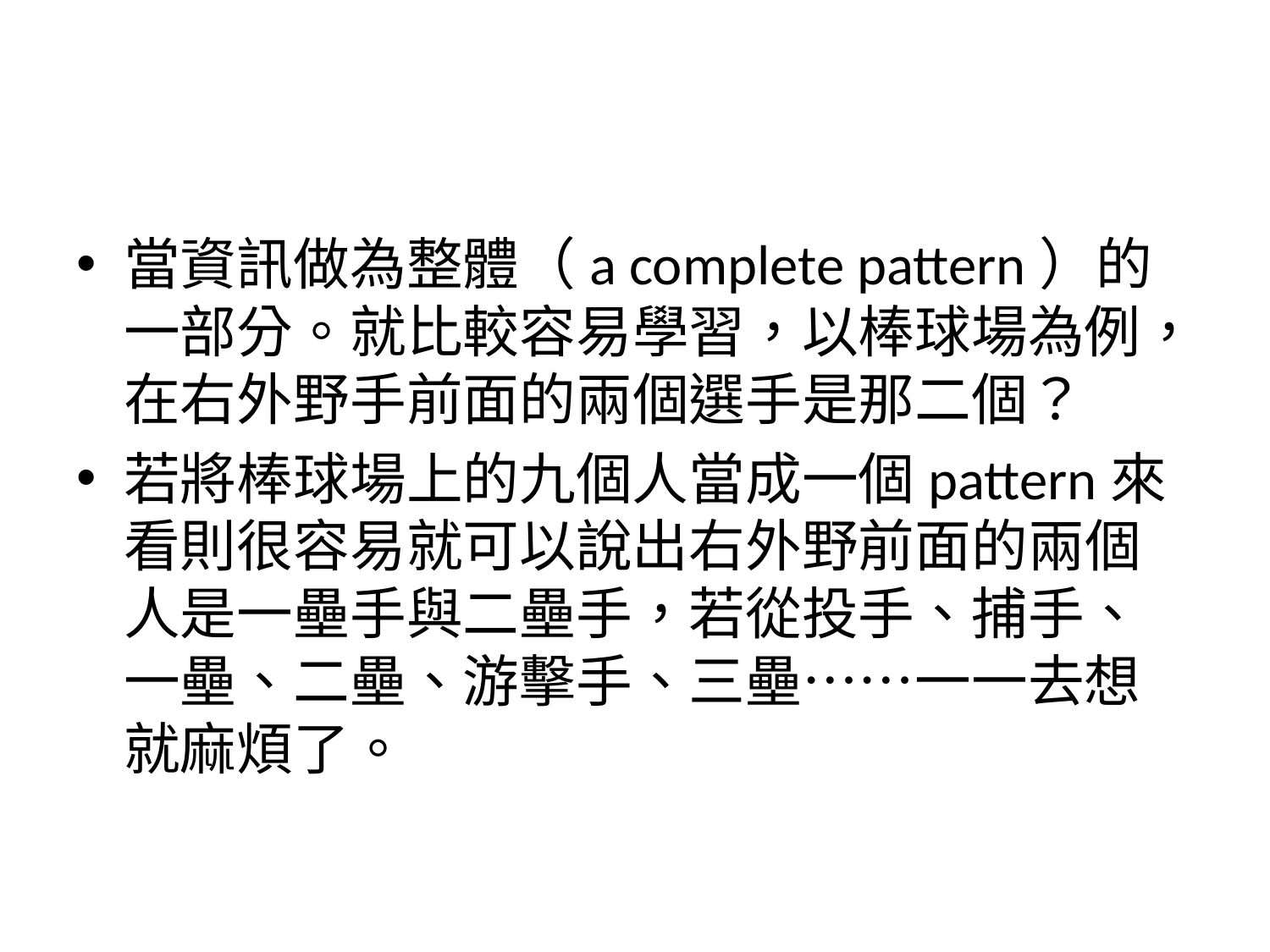

#
當資訊做為整體（a complete pattern）的一部分。就比較容易學習，以棒球場為例，在右外野手前面的兩個選手是那二個？
若將棒球場上的九個人當成一個pattern來看則很容易就可以說出右外野前面的兩個人是一壘手與二壘手，若從投手、捕手、一壘、二壘、游擊手、三壘……一一去想就麻煩了。